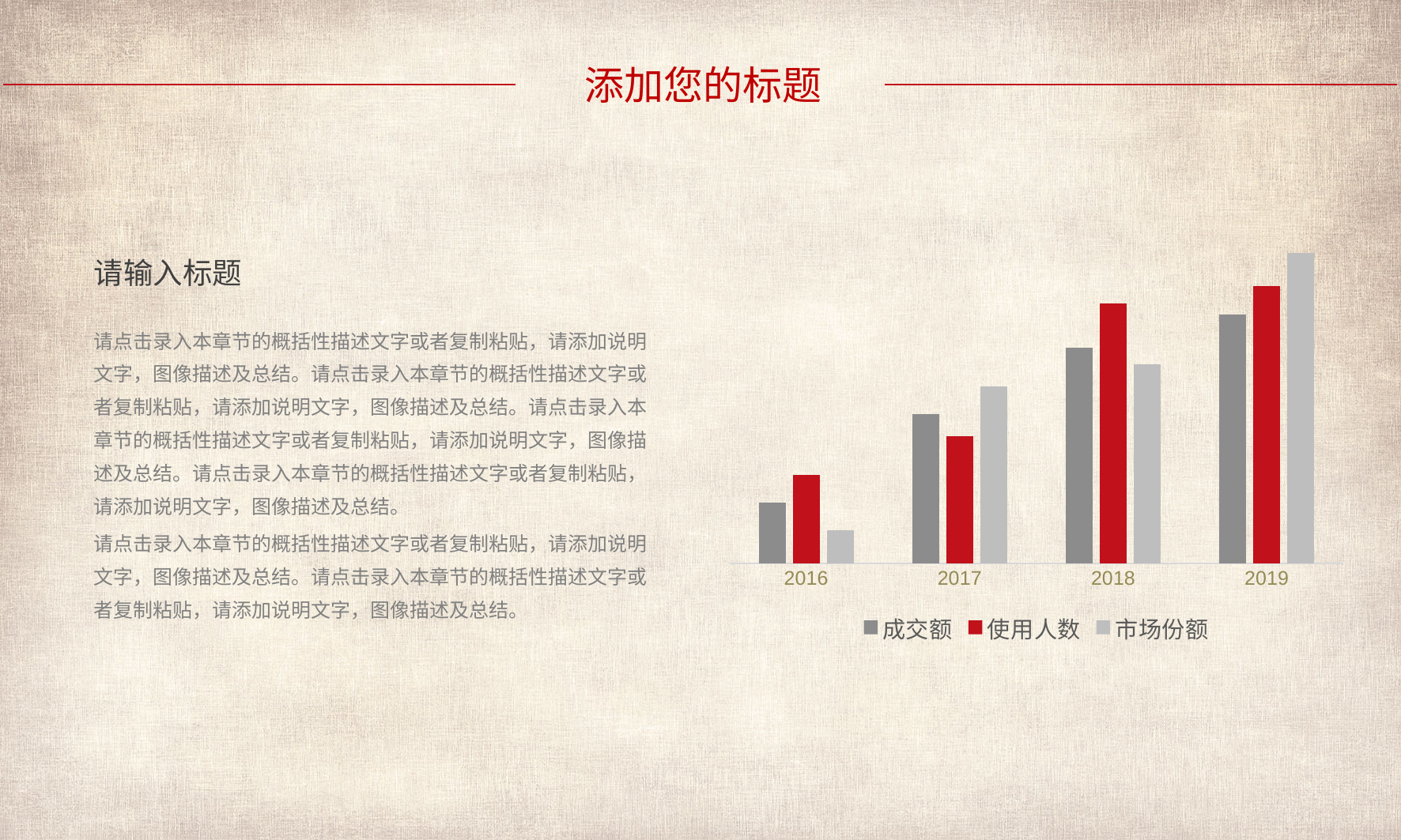

添加您的标题

### Chart

| Category | 成交额 | 使用人数 | 市场份额 |
|---|---|---|---|
| 2016 | 1.1 | 1.6 | 0.6 |
| 2017 | 2.7 | 2.3 | 3.2 |
| 2018 | 3.9 | 4.7 | 3.6 |
| 2019 | 4.5 | 5.0 | 5.6 |
请输入标题
请点击录入本章节的概括性描述文字或者复制粘贴，请添加说明文字，图像描述及总结。请点击录入本章节的概括性描述文字或者复制粘贴，请添加说明文字，图像描述及总结。请点击录入本章节的概括性描述文字或者复制粘贴，请添加说明文字，图像描述及总结。请点击录入本章节的概括性描述文字或者复制粘贴，请添加说明文字，图像描述及总结。
请点击录入本章节的概括性描述文字或者复制粘贴，请添加说明文字，图像描述及总结。请点击录入本章节的概括性描述文字或者复制粘贴，请添加说明文字，图像描述及总结。